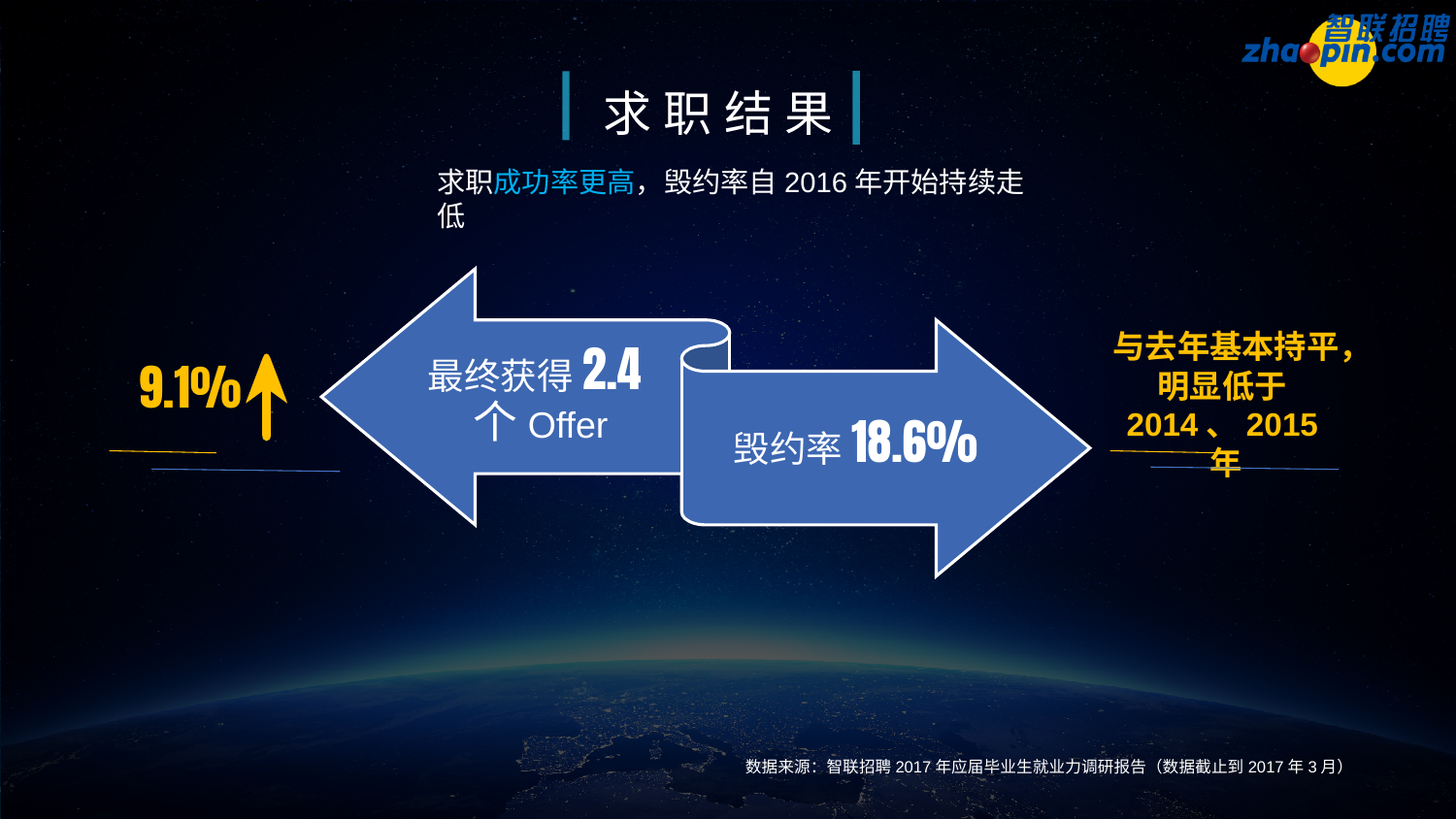

求职结果

求职成功率更高，毁约率自2016年开始持续走低
最终获得2.4个Offer
毁约率18.6%
与去年基本持平，明显低于2014、2015年
9.1%

数据来源：智联招聘2017年应届毕业生就业力调研报告（数据截止到2017年3月）